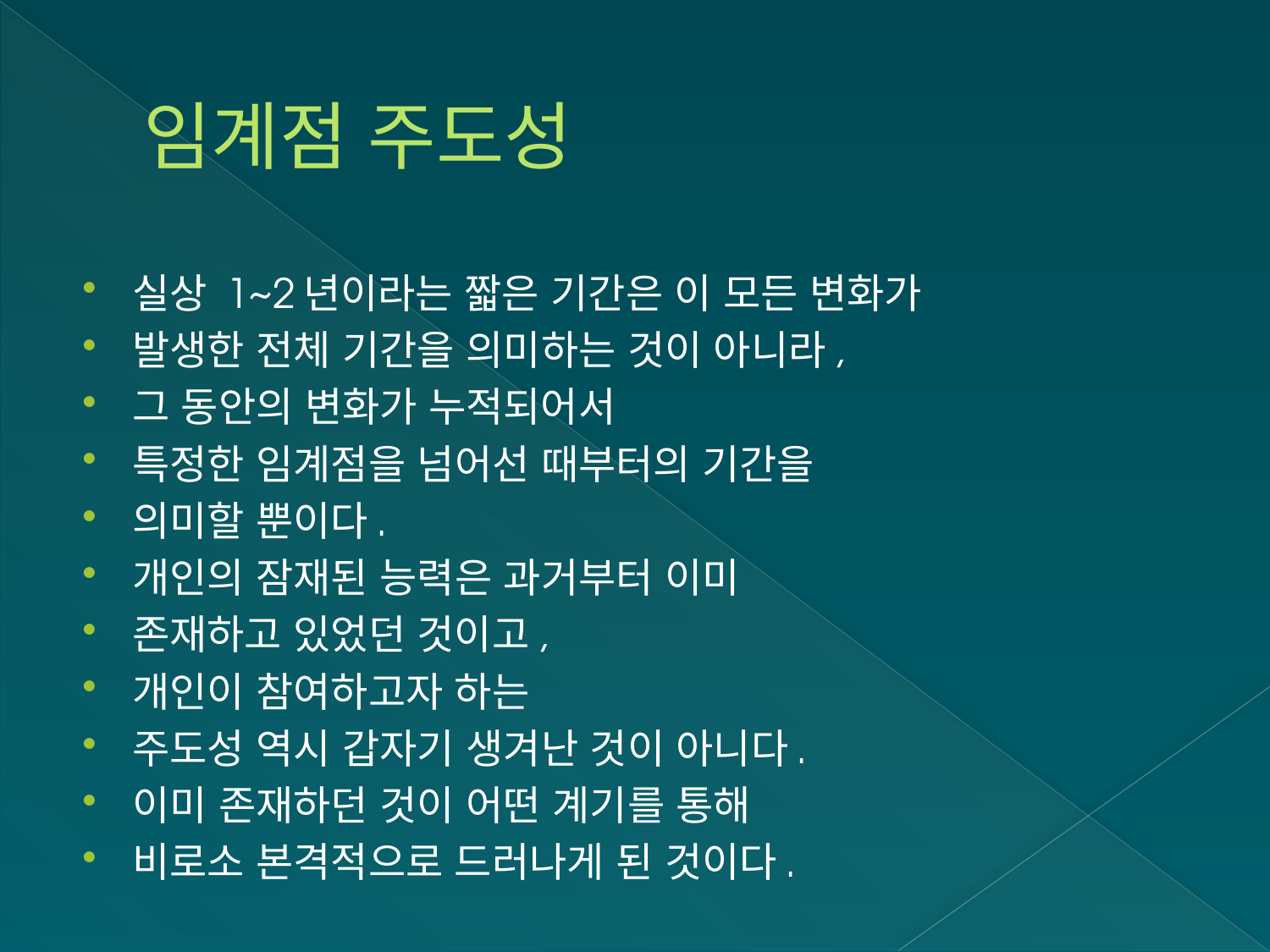

# 임계점 주도성
실상 1~2년이라는 짧은 기간은 이 모든 변화가
발생한 전체 기간을 의미하는 것이 아니라,
그 동안의 변화가 누적되어서
특정한 임계점을 넘어선 때부터의 기간을
의미할 뿐이다.
개인의 잠재된 능력은 과거부터 이미
존재하고 있었던 것이고,
개인이 참여하고자 하는
주도성 역시 갑자기 생겨난 것이 아니다.
이미 존재하던 것이 어떤 계기를 통해
비로소 본격적으로 드러나게 된 것이다.